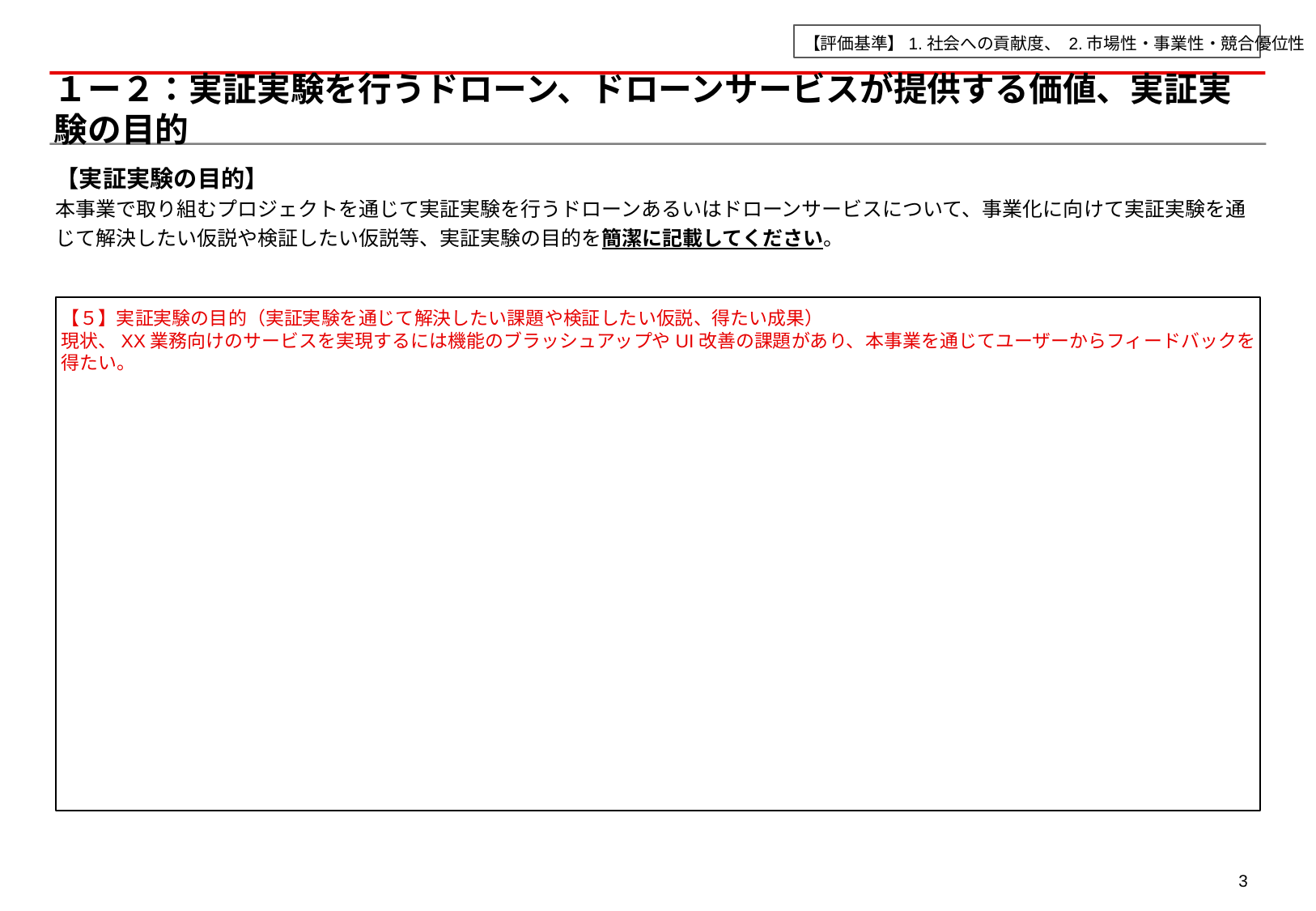

【評価基準】1.社会への貢献度、 2.市場性・事業性・競合優位性
# １ー２：実証実験を行うドローン、ドローンサービスが提供する価値、実証実験の目的
【実証実験の目的】
本事業で取り組むプロジェクトを通じて実証実験を行うドローンあるいはドローンサービスについて、事業化に向けて実証実験を通じて解決したい仮説や検証したい仮説等、実証実験の目的を簡潔に記載してください。
【５】実証実験の目的（実証実験を通じて解決したい課題や検証したい仮説、得たい成果）
現状、XX業務向けのサービスを実現するには機能のブラッシュアップやUI改善の課題があり、本事業を通じてユーザーからフィードバックを得たい。